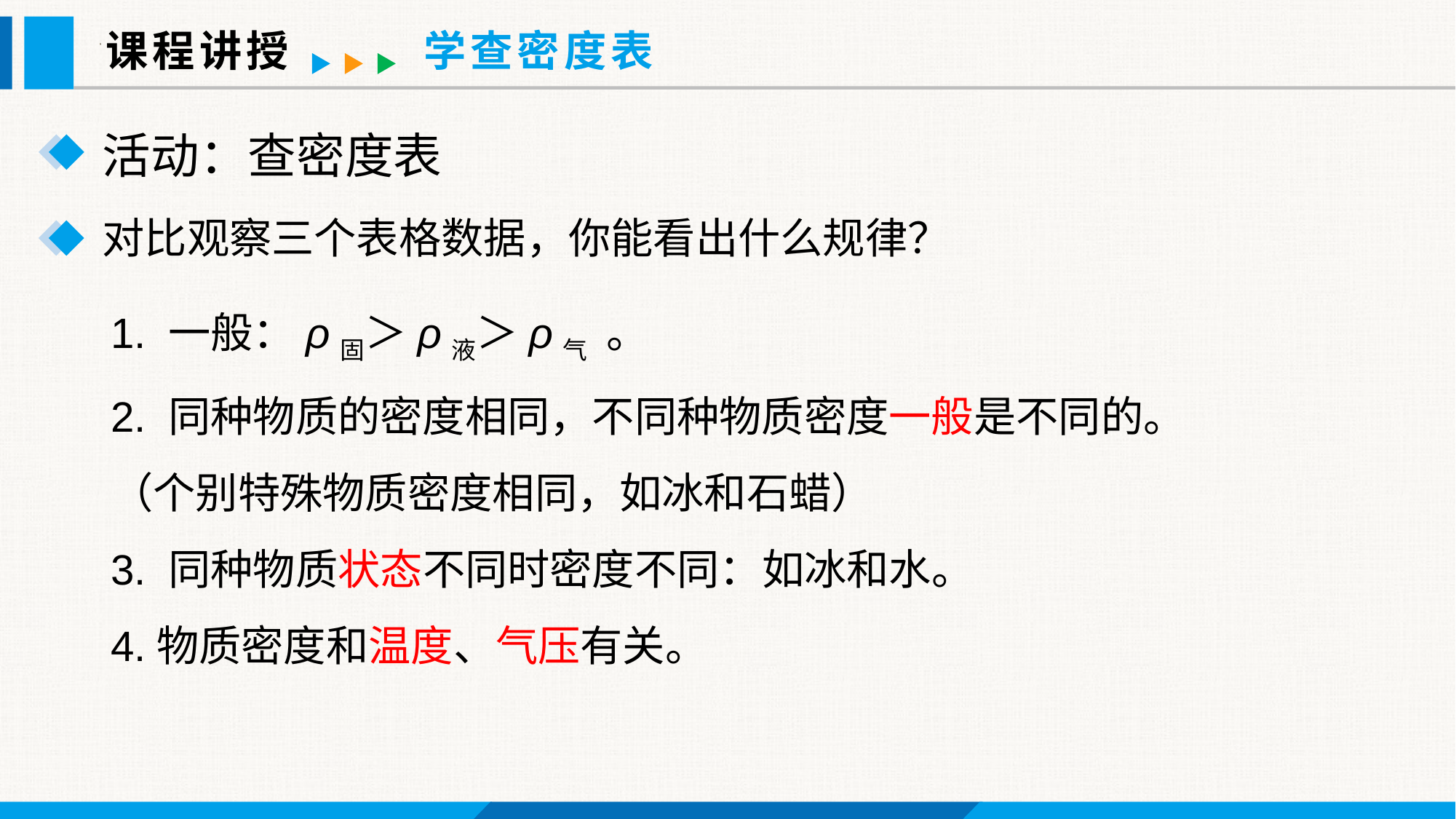

课程讲授
学查密度表

活动：查密度表

对比观察三个表格数据，你能看出什么规律？

1. 一般：ρ固＞ρ液＞ρ气  。
2. 同种物质的密度相同，不同种物质密度一般是不同的。（个别特殊物质密度相同，如冰和石蜡）
3. 同种物质状态不同时密度不同：如冰和水。
4.物质密度和温度、气压有关。